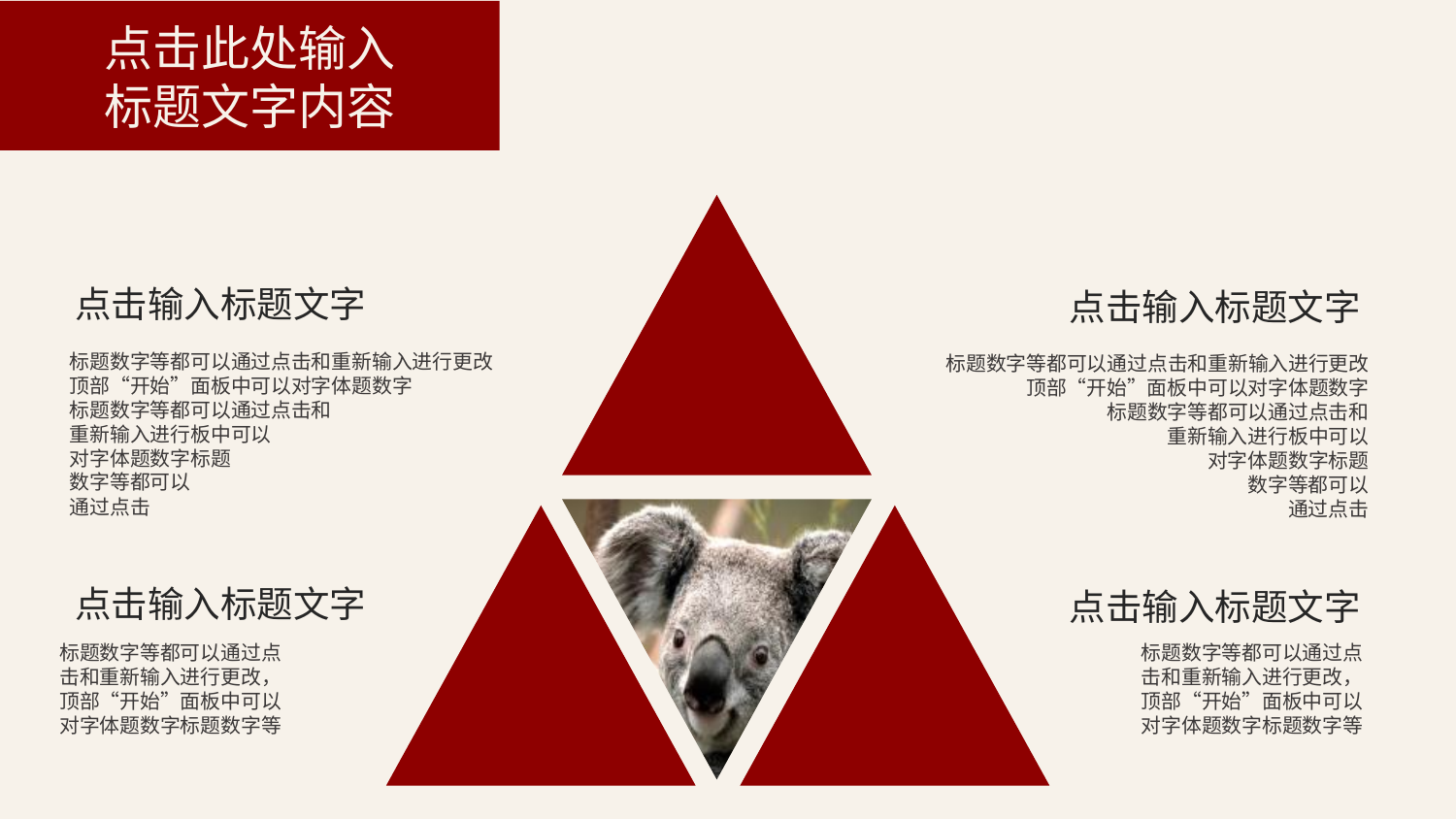

点击此处输入
标题文字内容

点击输入标题文字
点击输入标题文字
标题数字等都可以通过点击和重新输入进行更改
顶部“开始”面板中可以对字体题数字
标题数字等都可以通过点击和
重新输入进行板中可以
对字体题数字标题
数字等都可以
通过点击
标题数字等都可以通过点击和重新输入进行更改
顶部“开始”面板中可以对字体题数字
标题数字等都可以通过点击和
重新输入进行板中可以
对字体题数字标题
数字等都可以
通过点击

点击输入标题文字
点击输入标题文字
标题数字等都可以通过点击和重新输入进行更改，顶部“开始”面板中可以对字体题数字标题数字等
标题数字等都可以通过点击和重新输入进行更改，顶部“开始”面板中可以对字体题数字标题数字等